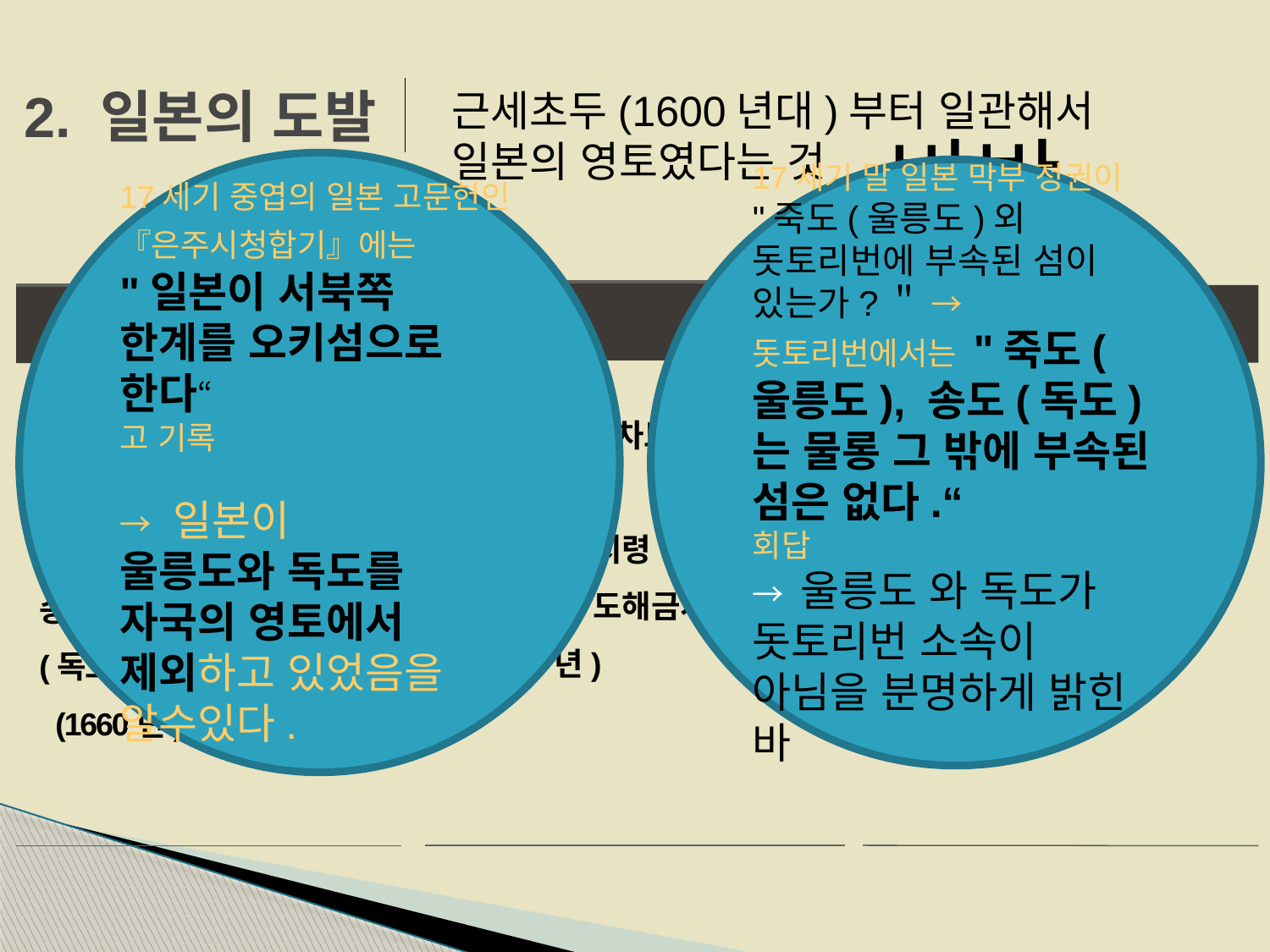

# 2. 일본의 도발
근세초두(1600년대)부터 일관해서
일본의 영토였다는 것

반박
17세기 중엽의 일본 고문헌인 『은주시청합기』에는
"일본이 서북쪽 한계를 오키섬으로 한다“
고 기록

→ 일본이
울릉도와 독도를 자국의 영토에서 제외하고 있었음을 알수있다.
17세기 말 일본 막부 정권이 "죽도(울릉도)외 돗토리번에 부속된 섬이 있는가?＂ → 돗토리번에서는 "죽도(울릉도), 송도(독도)는 물롱 그 밖에 부속된 섬은 없다.“
회답
→ 울릉도 와 독도가 돗토리번 소속이 아님을 분명하게 밝힌 바
이미 결론 난 사항
▪안용복 2차도일(1696년)
▪ 태정관 지령 (1877년)
▪ 울릉도 도해금지 조치
  (1696년)

일본 외교문서
▪“죽도 근변의 송도”
    (1659)
▪“죽도(울릉도)내의 송도
(독도)”
  (1660년)

독도 도해 면허
▪ "일본은 울릉도로 갈때
정박장이나 어채지로
독도를 이용"하는 정도

→ "독도 도해 금지령“
을 내릴 필요x